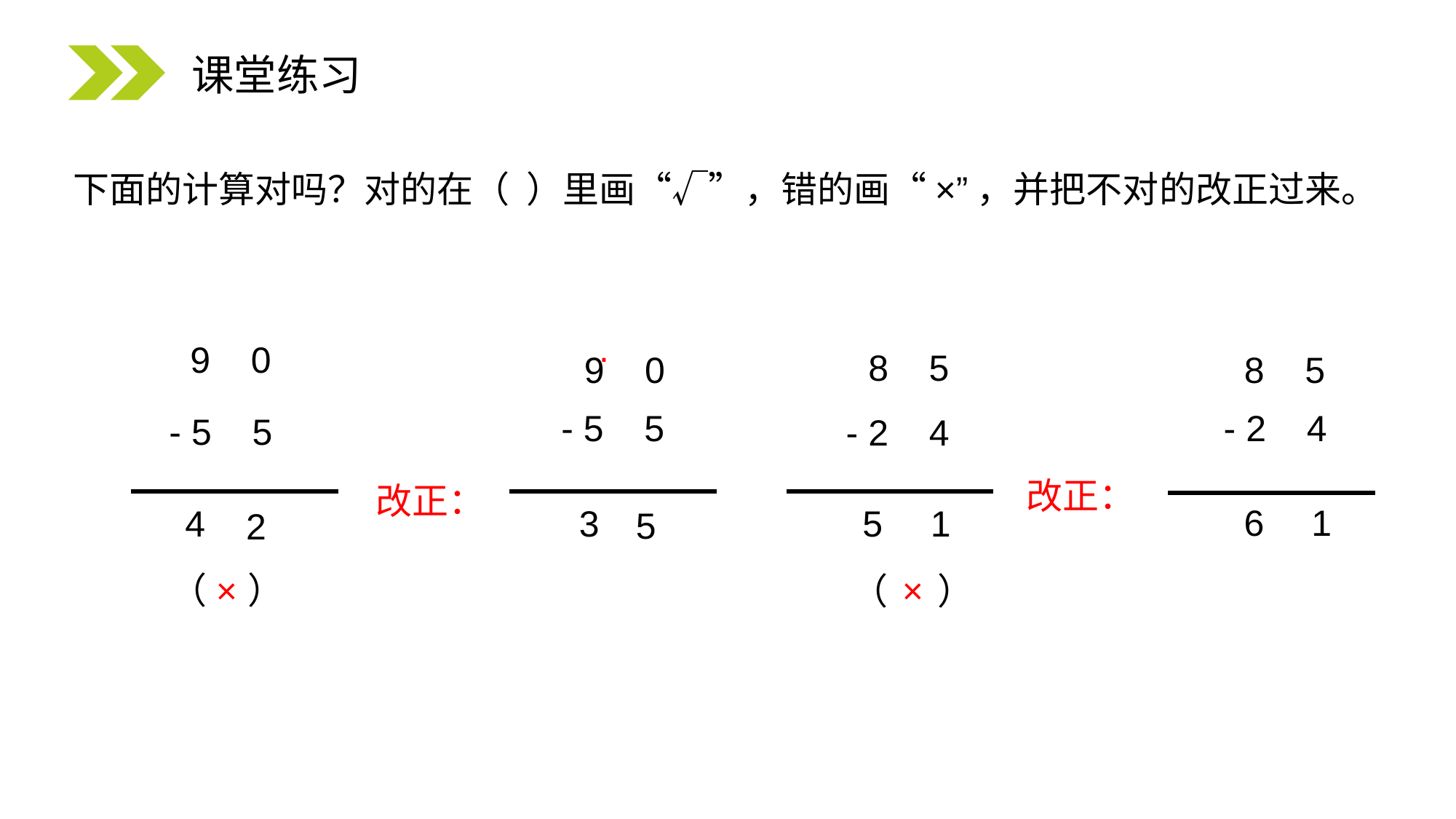

课堂练习
下面的计算对吗？对的在（  ）里画“√”，错的画“×”，并把不对的改正过来。
.
9    0
- 5    5
4
2
8    5
- 2    4
5
1
9    0
- 5    5
8    5
- 2    4
改正：
改正：
1
6
3
5
   ×
×
（     ）
（      ）